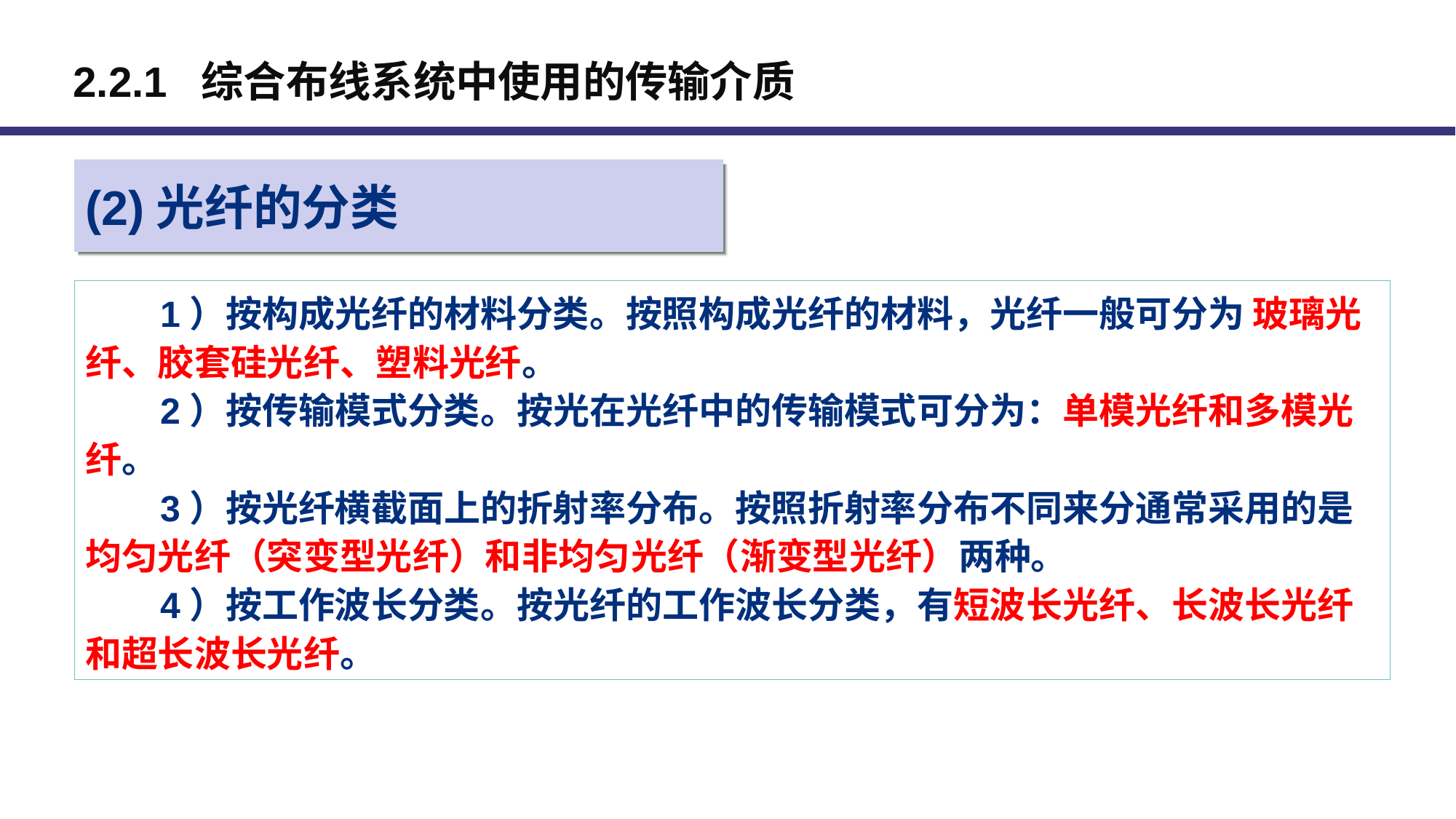

# 2.2.1  综合布线系统中使用的传输介质
(2)光纤的分类
1）按构成光纤的材料分类。按照构成光纤的材料，光纤一般可分为 玻璃光纤、胶套硅光纤、塑料光纤。
2）按传输模式分类。按光在光纤中的传输模式可分为：单模光纤和多模光纤。
3）按光纤横截面上的折射率分布。按照折射率分布不同来分通常采用的是均匀光纤（突变型光纤）和非均匀光纤（渐变型光纤）两种。
4）按工作波长分类。按光纤的工作波长分类，有短波长光纤、长波长光纤和超长波长光纤。